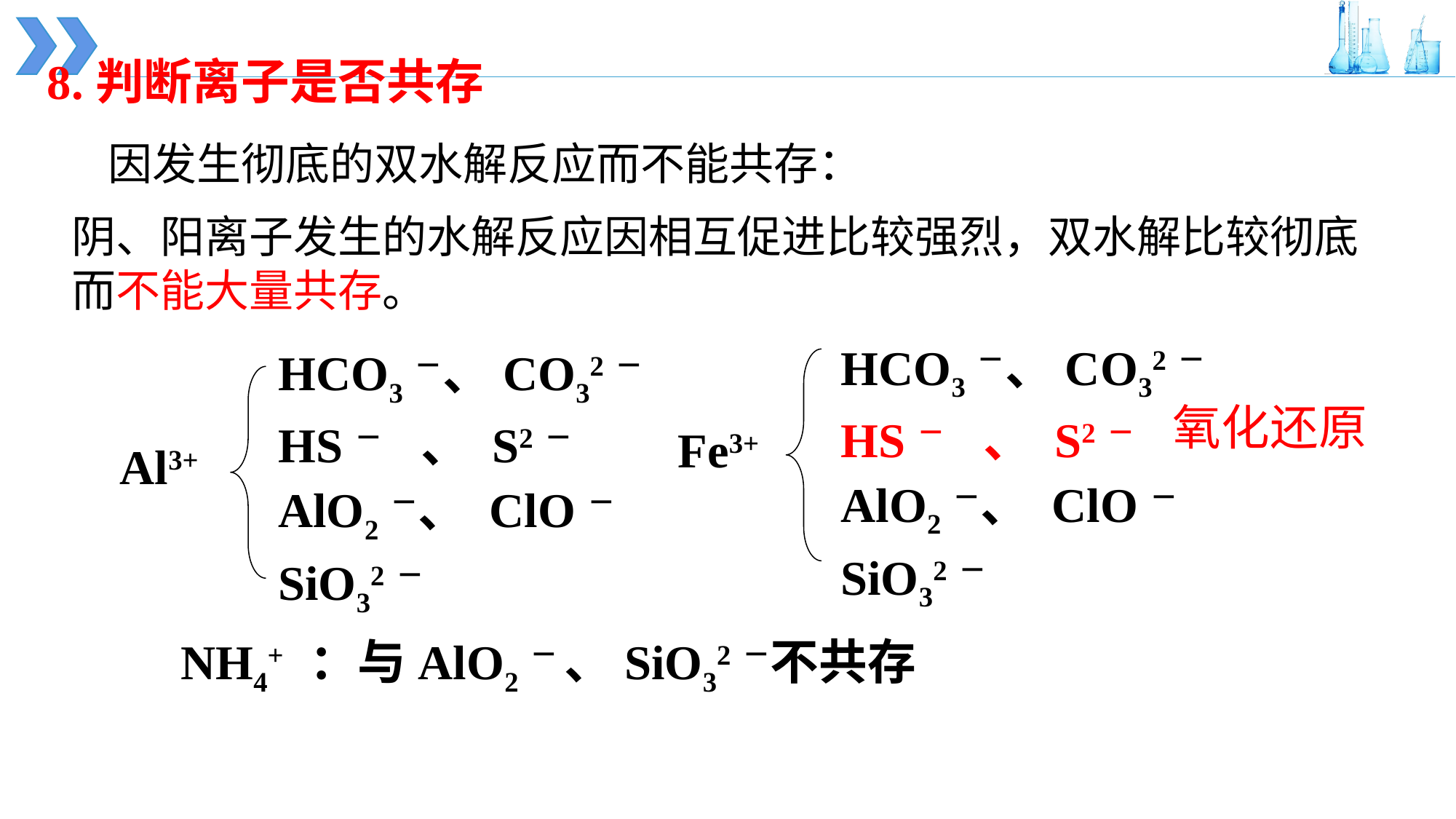

8.判断离子是否共存
因发生彻底的双水解反应而不能共存：
阴、阳离子发生的水解反应因相互促进比较强烈，双水解比较彻底而不能大量共存。
HCO3－、CO32－
HS－      、 S2－
AlO2－、 ClO－
SiO32－

Fe3+
氧化还原
HCO3－、CO32－
HS－      、 S2－
AlO2－、 ClO－
SiO32－

Al3+
NH4+  ：与AlO2－ 、SiO32－不共存